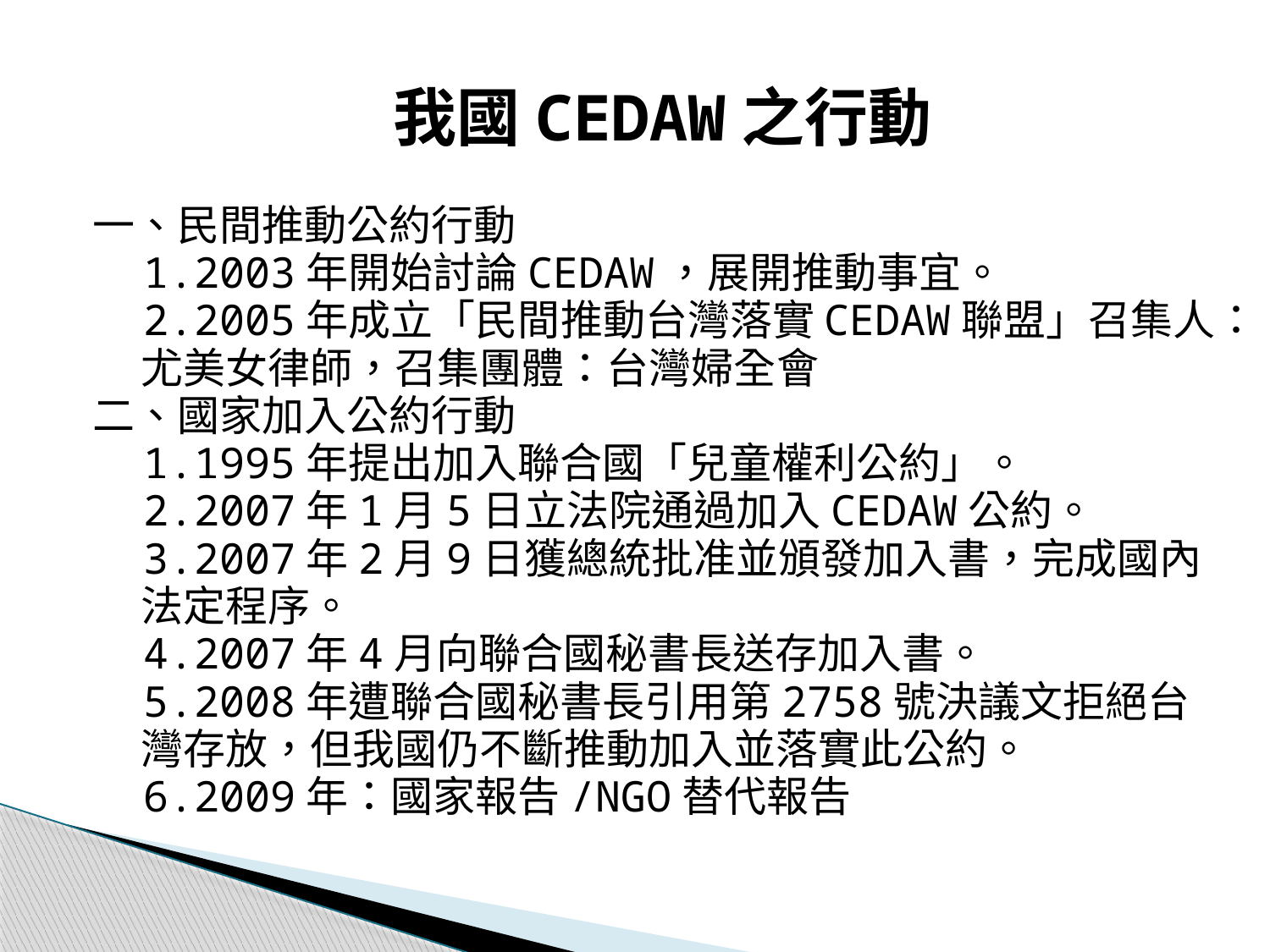

我國CEDAW之行動

一、民間推動公約行動
  1.2003年開始討論CEDAW，展開推動事宜。
  2.2005年成立「民間推動台灣落實CEDAW聯盟」召集人：
    尤美女律師，召集團體：台灣婦全會
二、國家加入公約行動
  1.1995年提出加入聯合國「兒童權利公約」。
  2.2007年1月5日立法院通過加入CEDAW公約。
  3.2007年2月9日獲總統批准並頒發加入書，完成國內
    法定程序。
  4.2007年4月向聯合國秘書長送存加入書。
  5.2008年遭聯合國秘書長引用第2758號決議文拒絕台
    灣存放，但我國仍不斷推動加入並落實此公約。
  6.2009年：國家報告/NGO替代報告